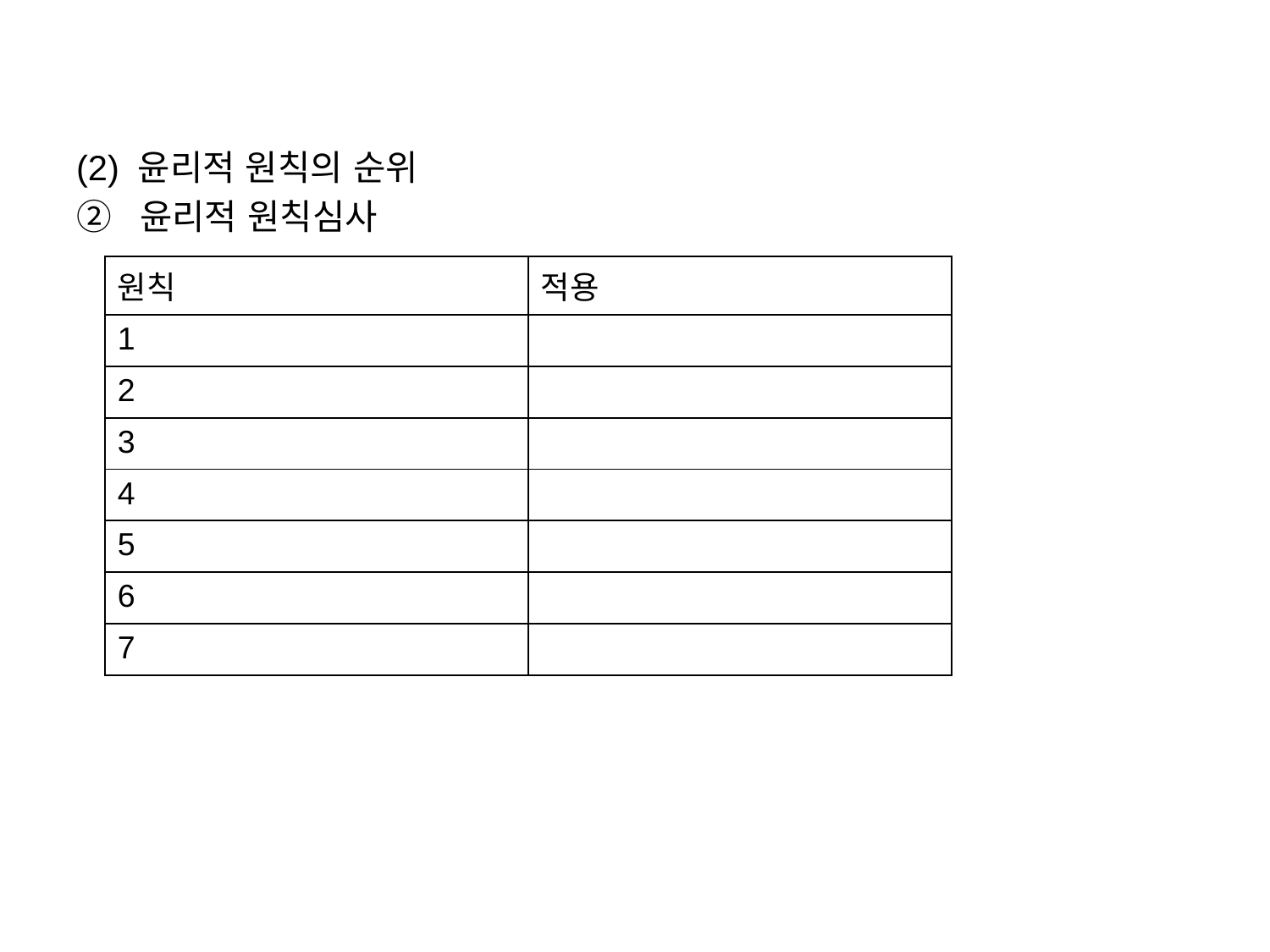

(2) 윤리적 원칙의 순위
윤리적 원칙심사

| 원칙 | 적용 |
| --- | --- |
| 1 |  |
| 2 |  |
| 3 |  |
| 4 |  |
| 5 |  |
| 6 |  |
| 7 |  |